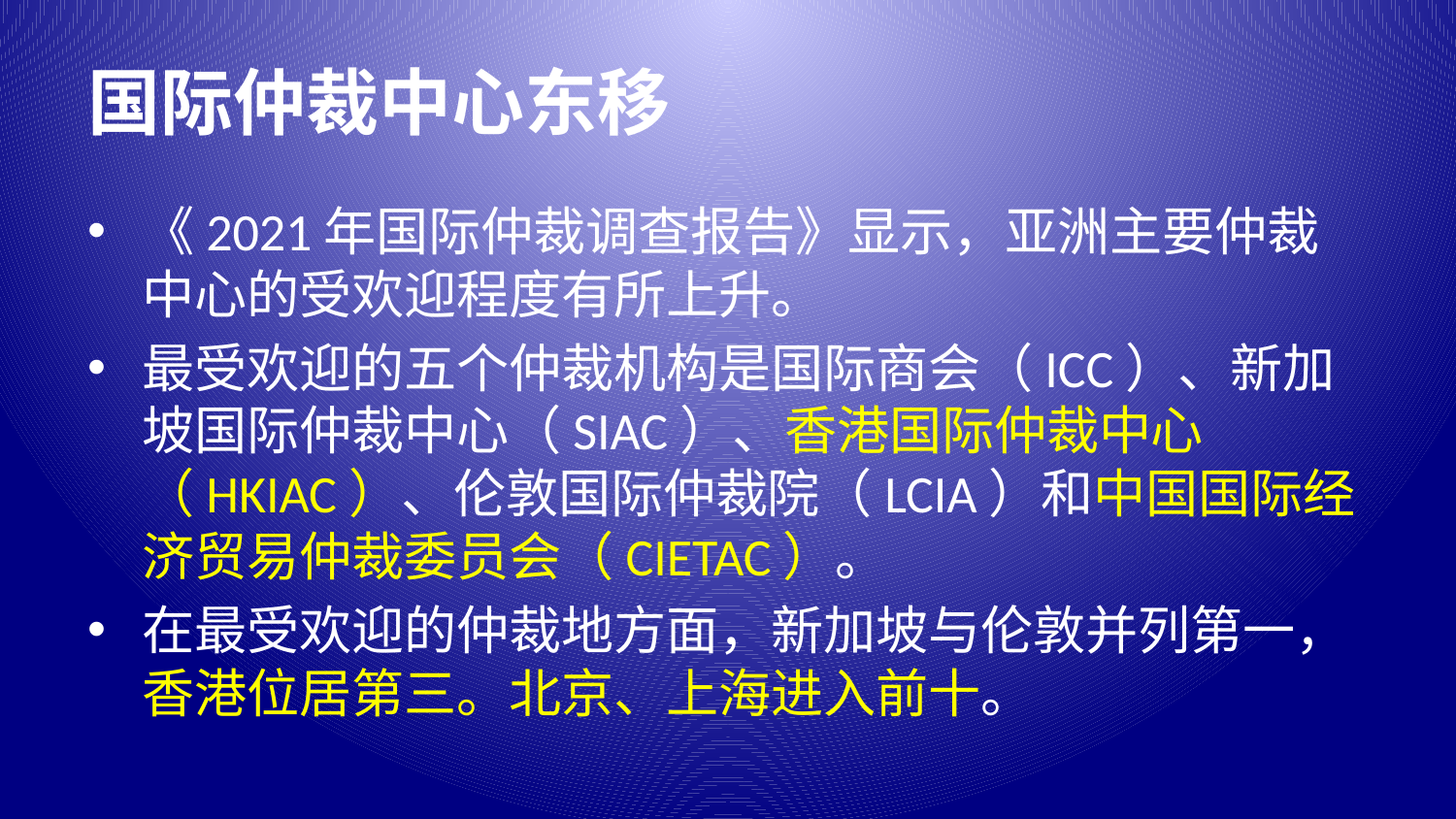

# 国际仲裁中心东移
《2021年国际仲裁调查报告》显示，亚洲主要仲裁中心的受欢迎程度有所上升。
最受欢迎的五个仲裁机构是国际商会（ICC）、新加坡国际仲裁中心（SIAC）、香港国际仲裁中心（HKIAC）、伦敦国际仲裁院（LCIA）和中国国际经济贸易仲裁委员会（CIETAC）。
在最受欢迎的仲裁地方面，新加坡与伦敦并列第一，香港位居第三。北京、上海进入前十。